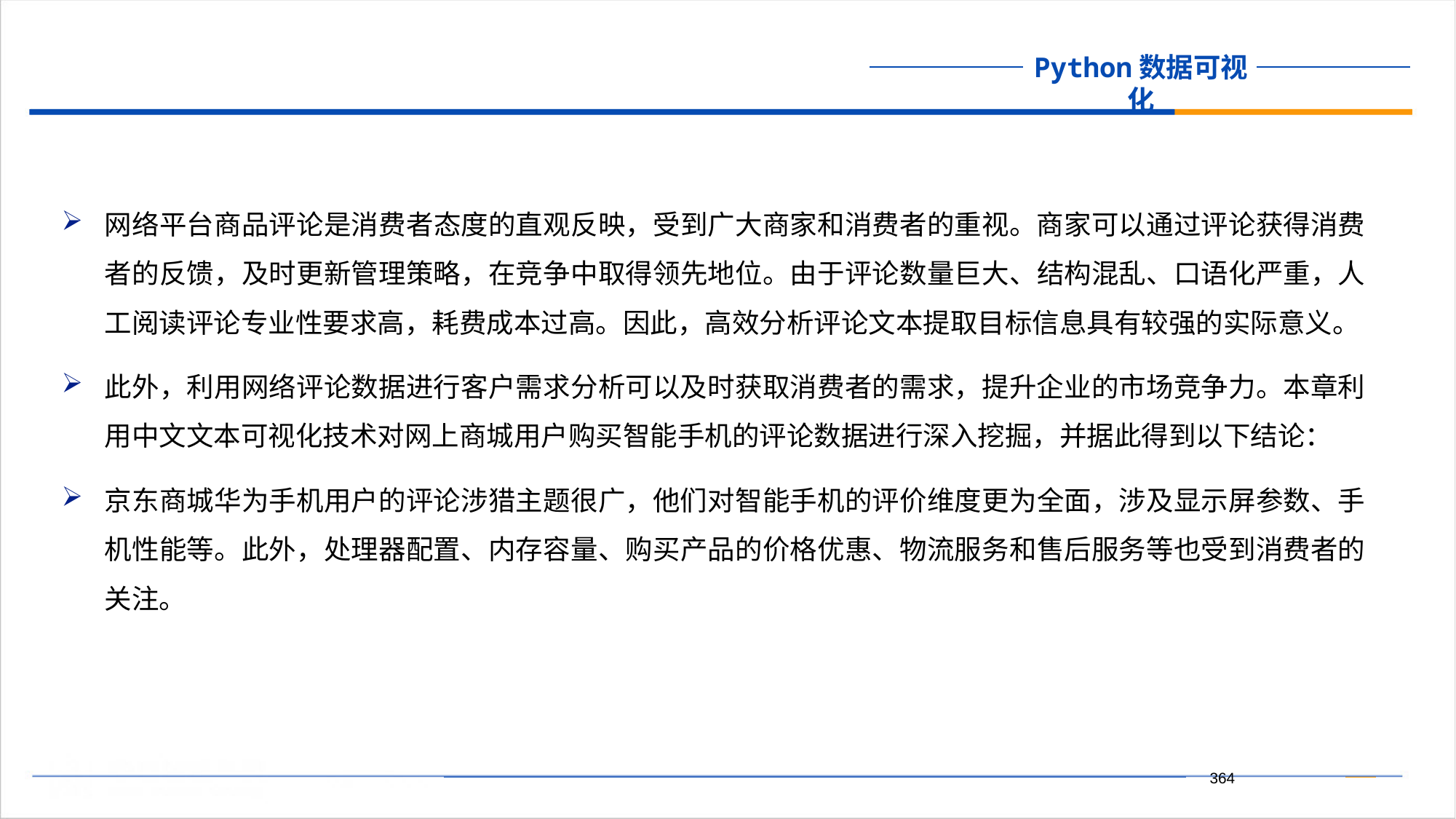

网络平台商品评论是消费者态度的直观反映，受到广大商家和消费者的重视。商家可以通过评论获得消费者的反馈，及时更新管理策略，在竞争中取得领先地位。由于评论数量巨大、结构混乱、口语化严重，人工阅读评论专业性要求高，耗费成本过高。因此，高效分析评论文本提取目标信息具有较强的实际意义。
此外，利用网络评论数据进行客户需求分析可以及时获取消费者的需求，提升企业的市场竞争力。本章利用中文文本可视化技术对网上商城用户购买智能手机的评论数据进行深入挖掘，并据此得到以下结论：
京东商城华为手机用户的评论涉猎主题很广，他们对智能手机的评价维度更为全面，涉及显示屏参数、手机性能等。此外，处理器配置、内存容量、购买产品的价格优惠、物流服务和售后服务等也受到消费者的关注。